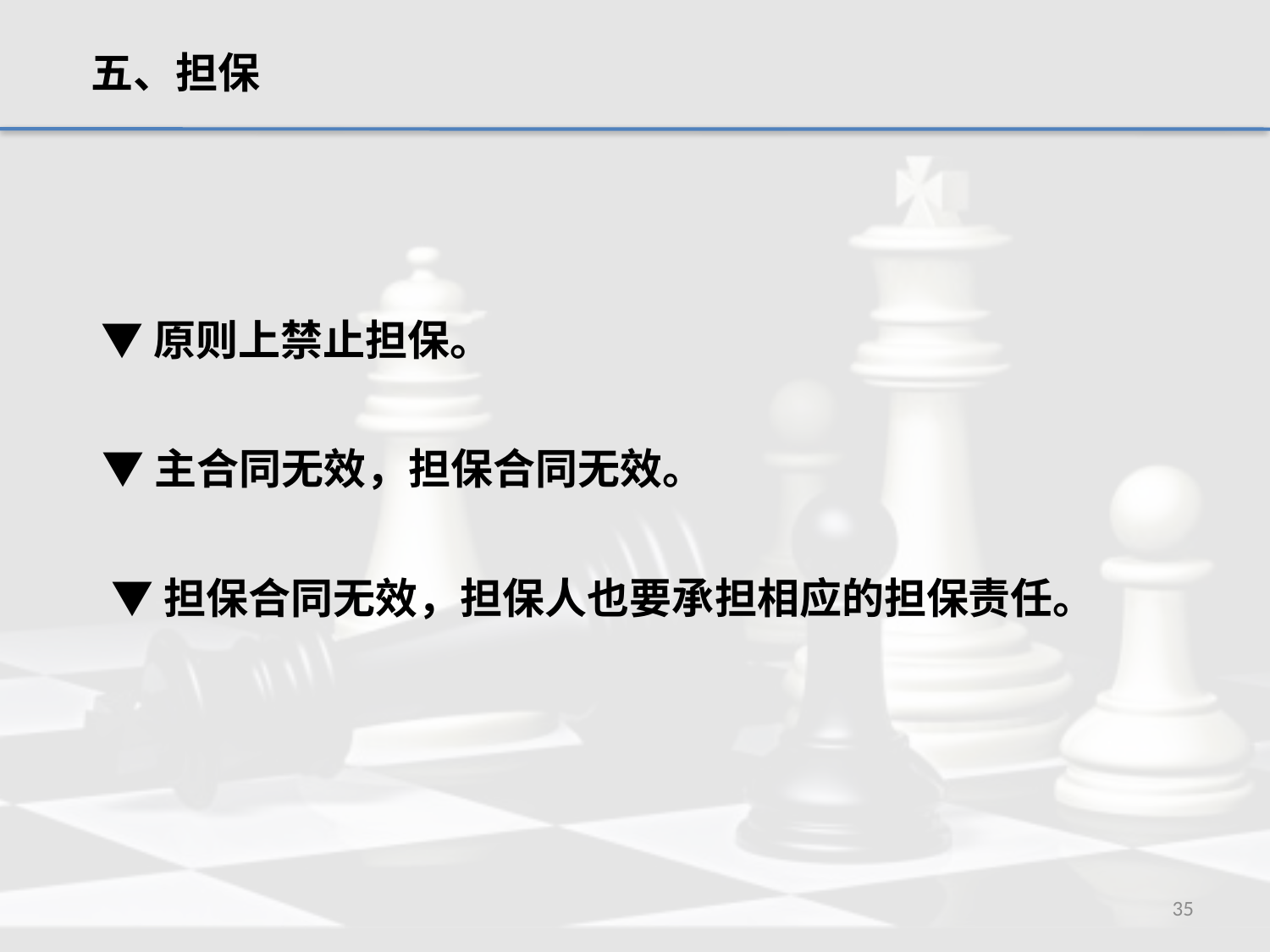

五、担保
 ▼原则上禁止担保。
▼主合同无效，担保合同无效。
▼担保合同无效，担保人也要承担相应的担保责任。
35